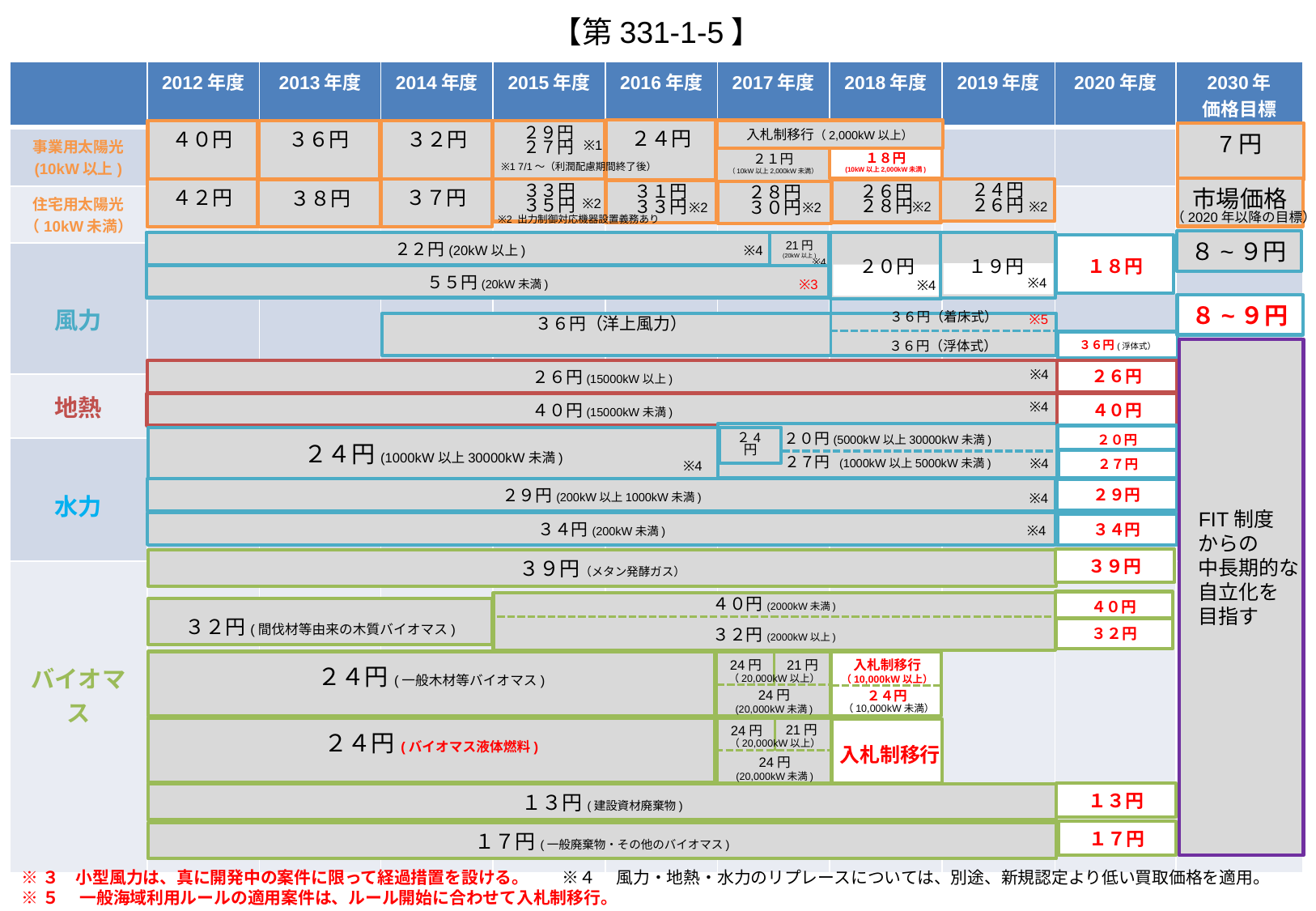

【第331-1-5】
|  | 2012年度 | 2013年度 | 2014年度 | 2015年度 | 2016年度 | 2017年度 | 2018年度 | 2019年度 | 2020年度 | 2030年 価格目標 |
| --- | --- | --- | --- | --- | --- | --- | --- | --- | --- | --- |
| 事業用太陽光 (10kW以上) |  |  |  |  |  |  |  |  |  |  |
| 住宅用太陽光 （10kW未満） |  |  |  |  |  |  |  |  |  |  |
| 風力 |  |  |  |  |  |  |  |  |  |  |
| 地熱 |  |  |  |  |  |  |  |  |  |  |
| 水力 |  |  |  |  |  |  |  |  |  |  |
| バイオマス |  |  |  |  |  |  |  |  |  |  |
２４円
入札制移行（2,000kW以上）
２９円
２７円
３６円
３２円
４０円
7円
※1
２１円
（10kW以上2,000kW未満）
１８円
(10kW以上2,000kW未満)
※1 7/1～（利潤配慮期間終了後）
市場価格
２４円
２６円
３７円
４２円
３３円
３５円
３８円
２６円
２８円
３１円
３３円
２８円
３０円
※2
※2
※2
※2
※2
（2020年以降の目標）
※2 出力制御対応機器設置義務あり
８~９円

１８円

21円
(20kW以上)

２２円(20kW以上)

２０円

１９円

※4
※4

５５円(20kW未満)
※4
※3
※4
８~９円
３６円（着床式）

※5
３６円（洋上風力）
３６円(浮体式）
３６円（浮体式）

※4
２６円
２６円(15000kW以上)
※4
４０円(15000kW未満)
４０円
２０円(5000kW以上30000kW未満)
２７円 (1000kW以上5000kW未満)
２４円(1000kW以上30000kW未満)
２０円
２4円
※4
※4
２７円
２９円
２９円(200kW以上1000kW未満)
※4
FIT制度
からの
中長期的な
自立化を
目指す
３４円
３４円(200kW未満)
※4
３９円
３９円（メタン発酵ガス）
４０円
４０円(2000kW未満)

３２円(2000kW以上)

３２円(間伐材等由来の木質バイオマス)
３２円

入札制移行
（10,000kW以上）
24円

２４円(一般木材等バイオマス)

21円
（20,000kW以上）
24円
(20,000kW未満)
２４円
（10,000kW未満）
21円
24円

２４円(バイオマス液体燃料)

（20,000kW以上）
入札制移行
24円
(20,000kW未満)
１３円
１３円(建設資材廃棄物)
１７円
１７円(一般廃棄物・その他のバイオマス)
※３　小型風力は、真に開発中の案件に限って経過措置を設ける。　　※４　 風力・地熱・水力のリプレースについては、別途、新規認定より低い買取価格を適用。
※５　 一般海域利用ルールの適用案件は、ルール開始に合わせて入札制移行。